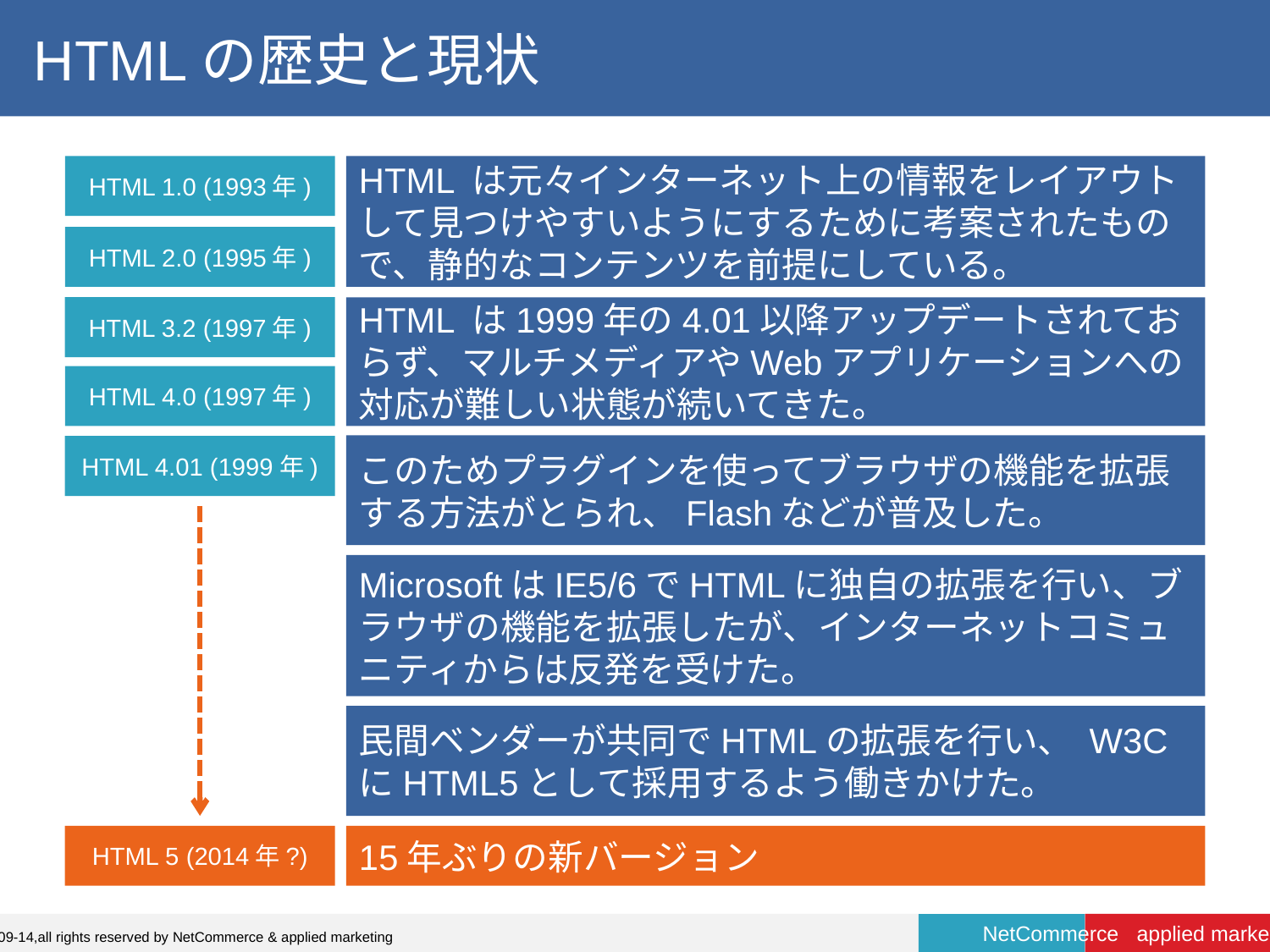

# HTMLの歴史と現状
HTML 1.0 (1993年)
HTML は元々インターネット上の情報をレイアウトして見つけやすいようにするために考案されたもので、静的なコンテンツを前提にしている。
HTML 2.0 (1995年)
HTML 3.2 (1997年)
HTML は1999年の4.01以降アップデートされておらず、マルチメディアやWebアプリケーションへの対応が難しい状態が続いてきた。
HTML 4.0 (1997年)
このためプラグインを使ってブラウザの機能を拡張する方法がとられ、Flashなどが普及した。
HTML 4.01 (1999年)
MicrosoftはIE5/6でHTMLに独自の拡張を行い、ブラウザの機能を拡張したが、インターネットコミュニティからは反発を受けた。
民間ベンダーが共同でHTMLの拡張を行い、 W3CにHTML5として採用するよう働きかけた。
HTML 5 (2014年?)
15年ぶりの新バージョン